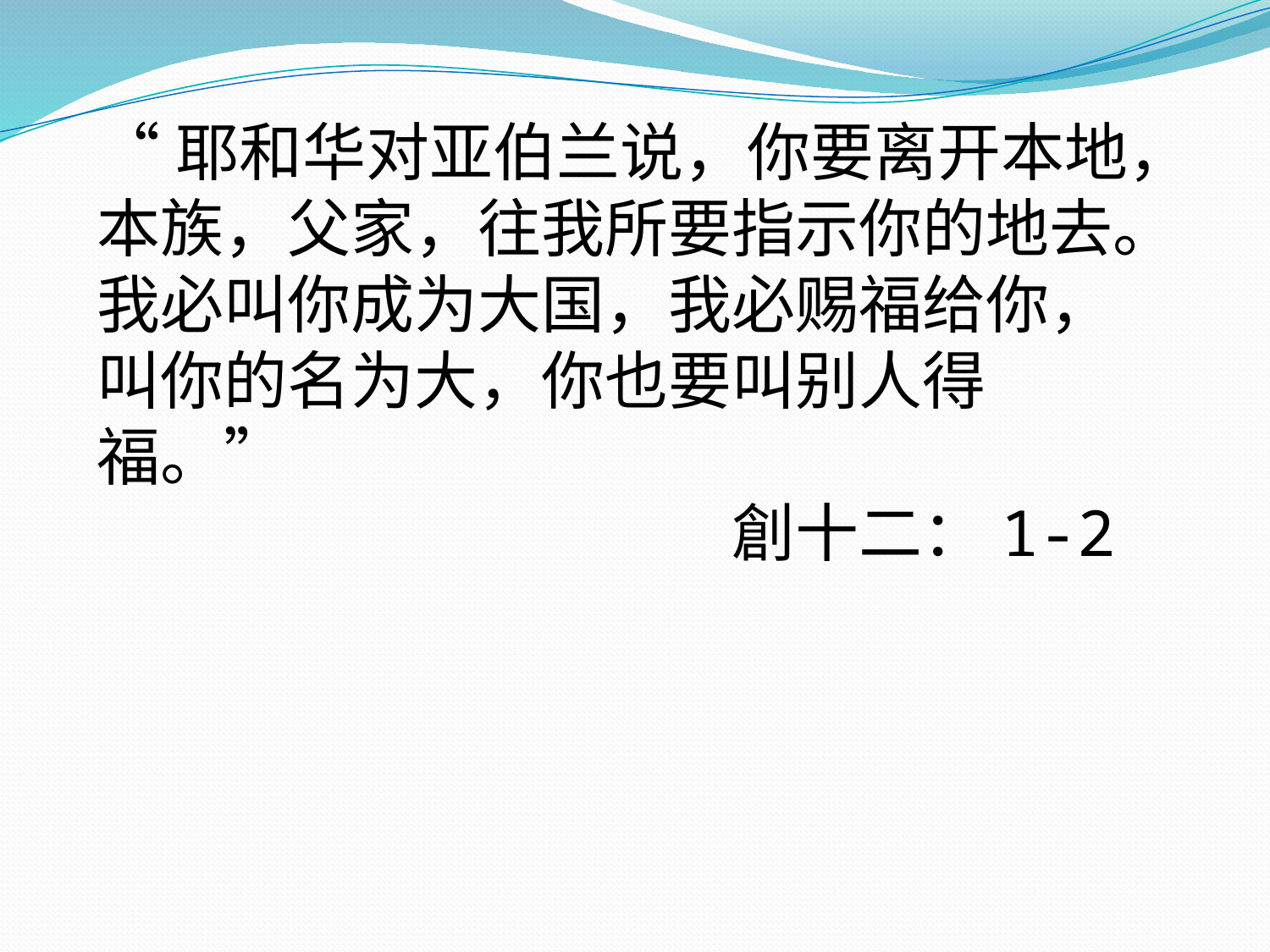

“耶和华对亚伯兰说，你要离开本地，本族，父家，往我所要指示你的地去。我必叫你成为大国，我必赐福给你，叫你的名为大，你也要叫别人得福。”
					創十二：1-2